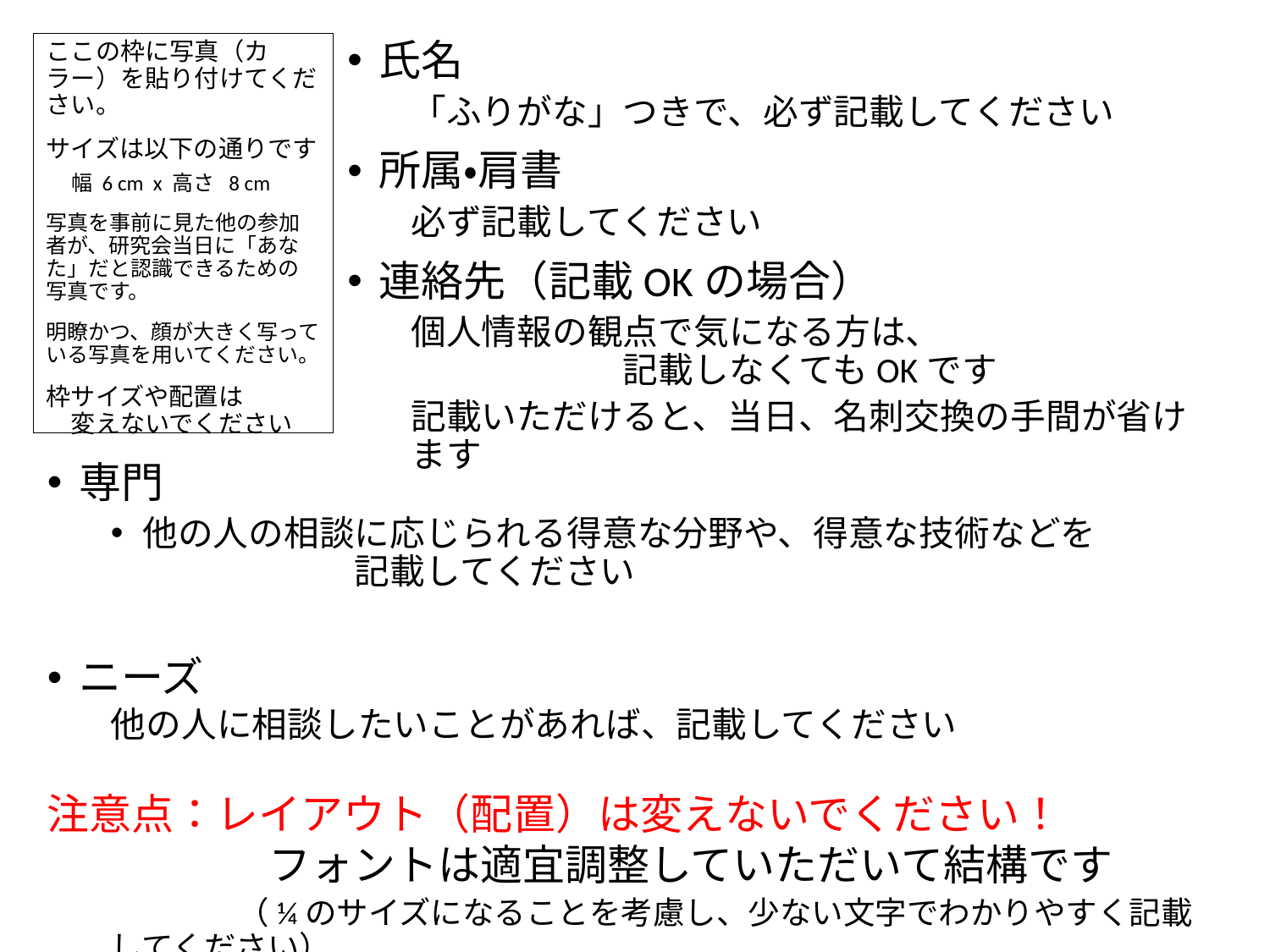

ここの枠に写真（カラー）を貼り付けてください。
サイズは以下の通りです
幅 6 cm  x 高さ  8 cm
写真を事前に見た他の参加者が、研究会当日に「あなた」だと認識できるための写真です。
明瞭かつ、顔が大きく写っている写真を用いてください。
枠サイズや配置は　　　　変えないでください
氏名
「ふりがな」つきで、必ず記載してください
所属・肩書
必ず記載してください
連絡先（記載OKの場合）
個人情報の観点で気になる方は、　　　　　　　　　　　　　記載しなくてもOKです
記載いただけると、当日、名刺交換の手間が省けます
専門
他の人の相談に応じられる得意な分野や、得意な技術などを　　　　　　　　　記載してください

ニーズ
他の人に相談したいことがあれば、記載してください

注意点：レイアウト（配置）は変えないでください！
　　　　　 フォントは適宜調整していただいて結構です
　　　　（¼のサイズになることを考慮し、少ない文字でわかりやすく記載してください）